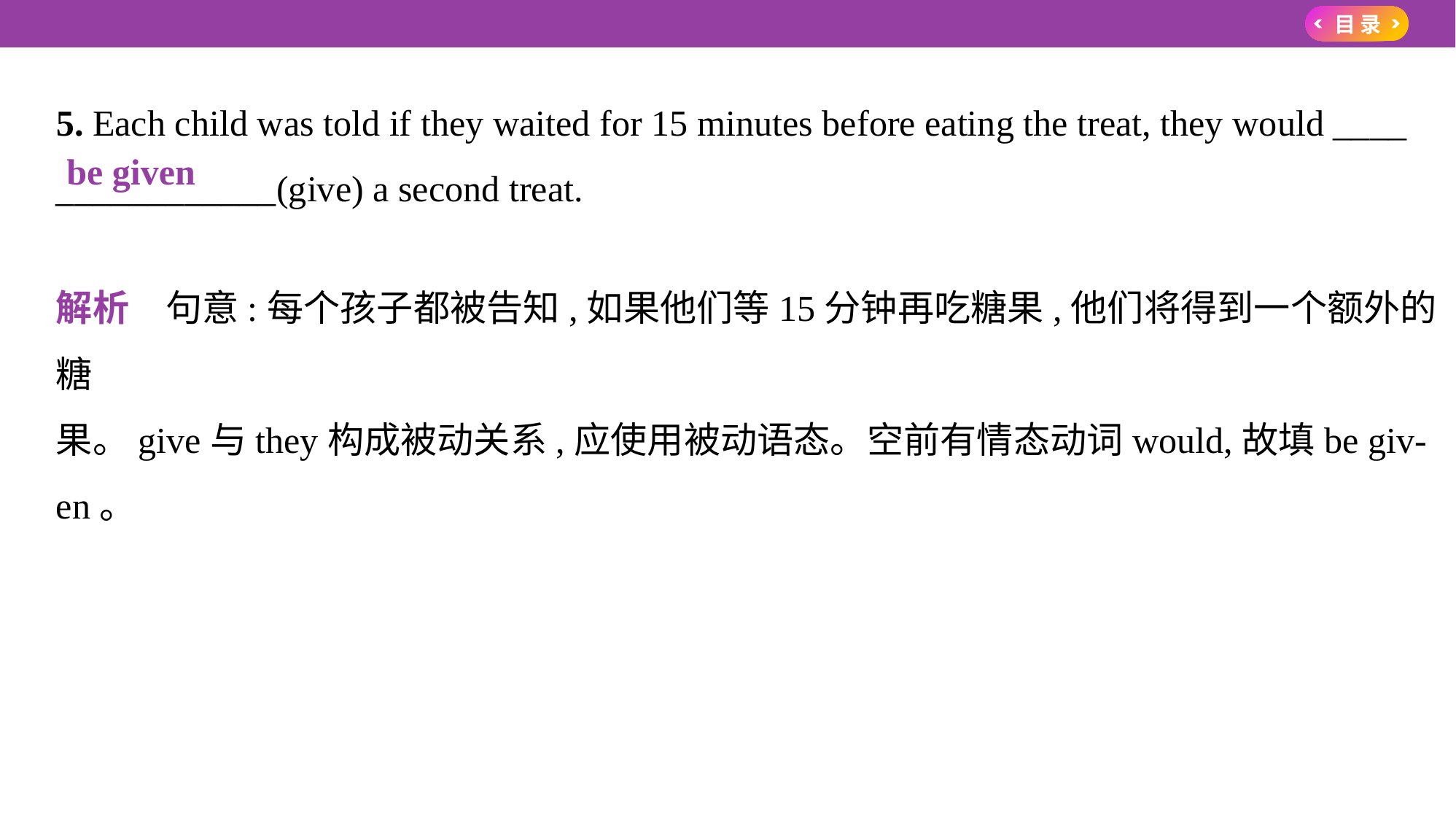

5. Each child was told if they waited for 15 minutes before eating the treat, they would ____
____________(give) a second treat.

解析　句意:每个孩子都被告知,如果他们等15分钟再吃糖果,他们将得到一个额外的糖
果。give与they构成被动关系,应使用被动语态。空前有情态动词would,故填be giv-
en。

be given